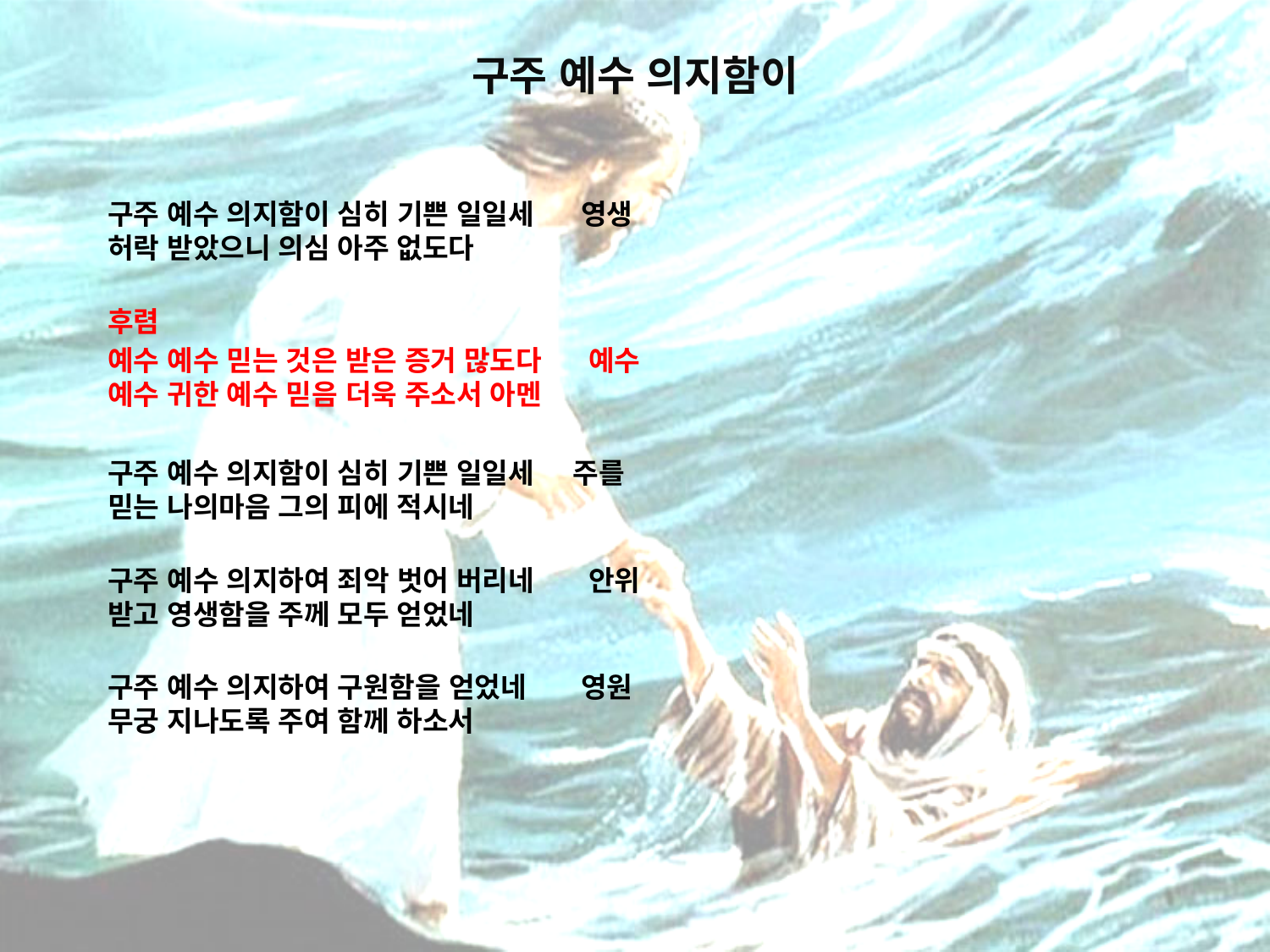

# 구주 예수 의지함이
구주 예수 의지함이 심히 기쁜 일일세      영생 허락 받았으니 의심 아주 없도다
후렴
예수 예수 믿는 것은 받은 증거 많도다      예수 예수 귀한 예수 믿음 더욱 주소서 아멘

구주 예수 의지함이 심히 기쁜 일일세     주를 믿는 나의마음 그의 피에 적시네
구주 예수 의지하여 죄악 벗어 버리네       안위 받고 영생함을 주께 모두 얻었네
구주 예수 의지하여 구원함을 얻었네       영원 무궁 지나도록 주여 함께 하소서